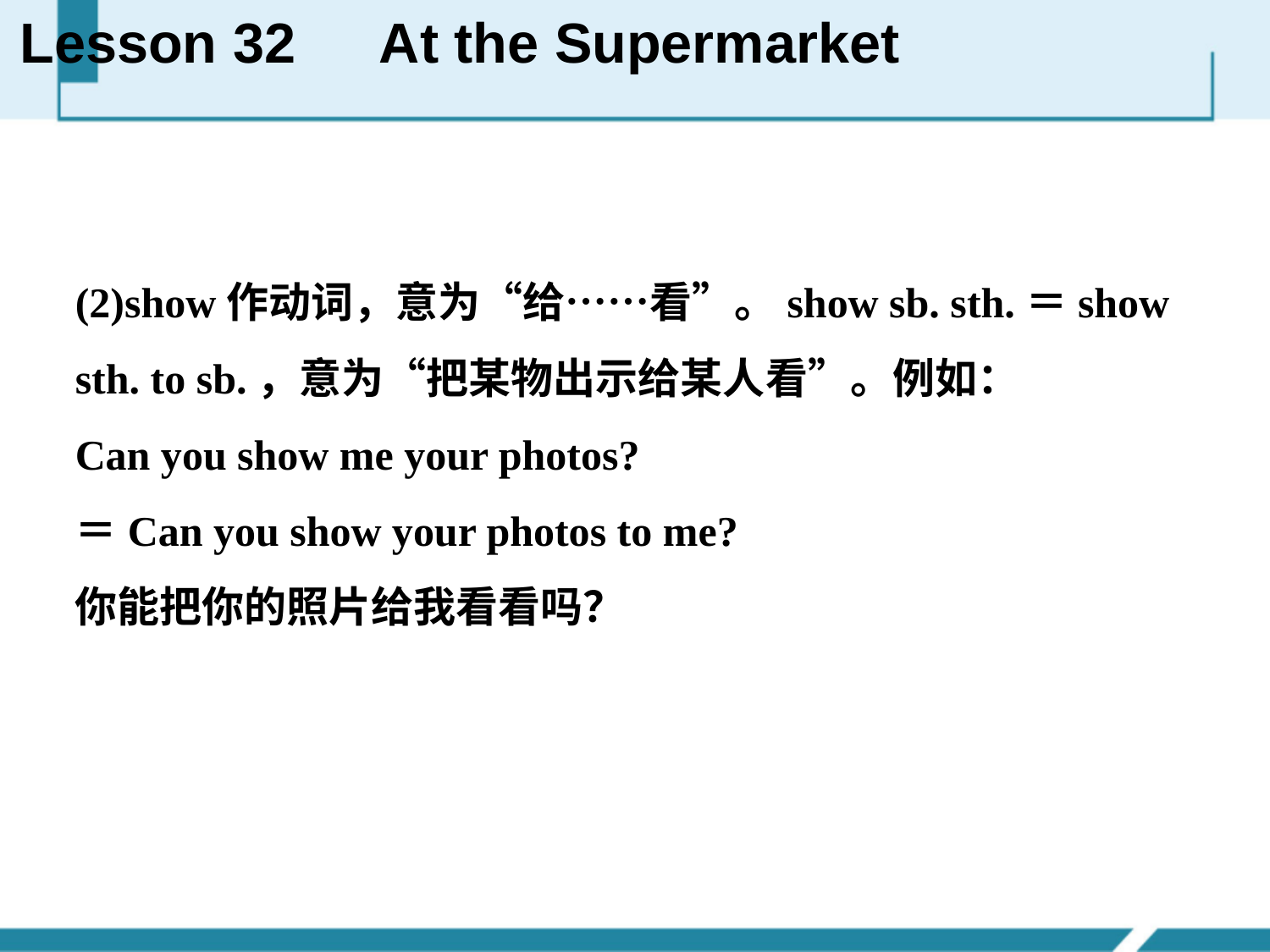

Lesson 32　At the Supermarket
(2)show作动词，意为“给……看”。show sb. sth.＝show sth. to sb.，意为“把某物出示给某人看”。例如：
Can you show me your photos?
＝Can you show your photos to me?
你能把你的照片给我看看吗？